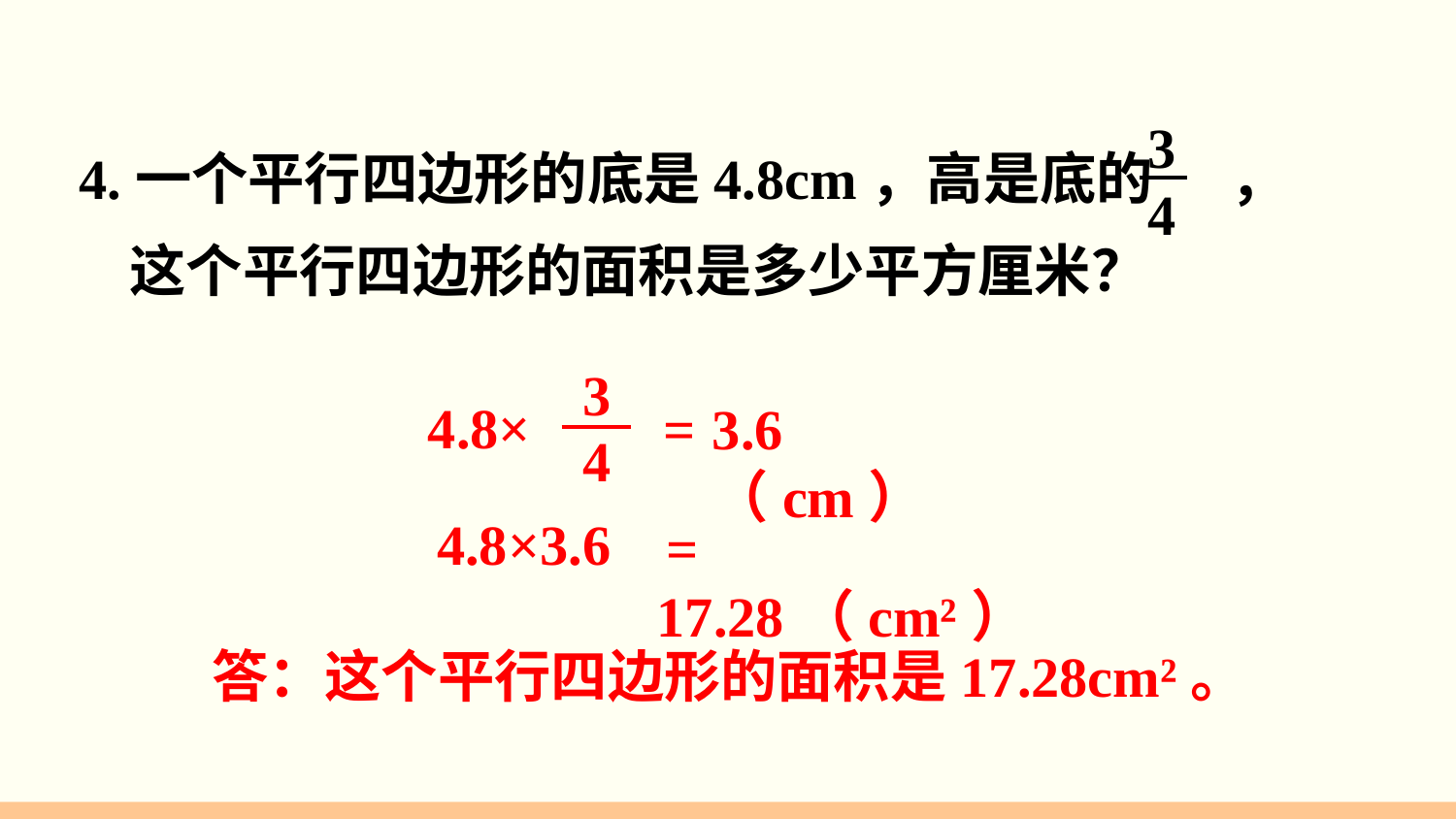

3
4
 4.一个平行四边形的底是4.8cm，高是底的      ，
    这个平行四边形的面积是多少平方厘米？
3
4
4.8×
=
3.6 （cm）
   4.8×3.6
 = 17.28（cm²）
答：这个平行四边形的面积是17.28cm²。